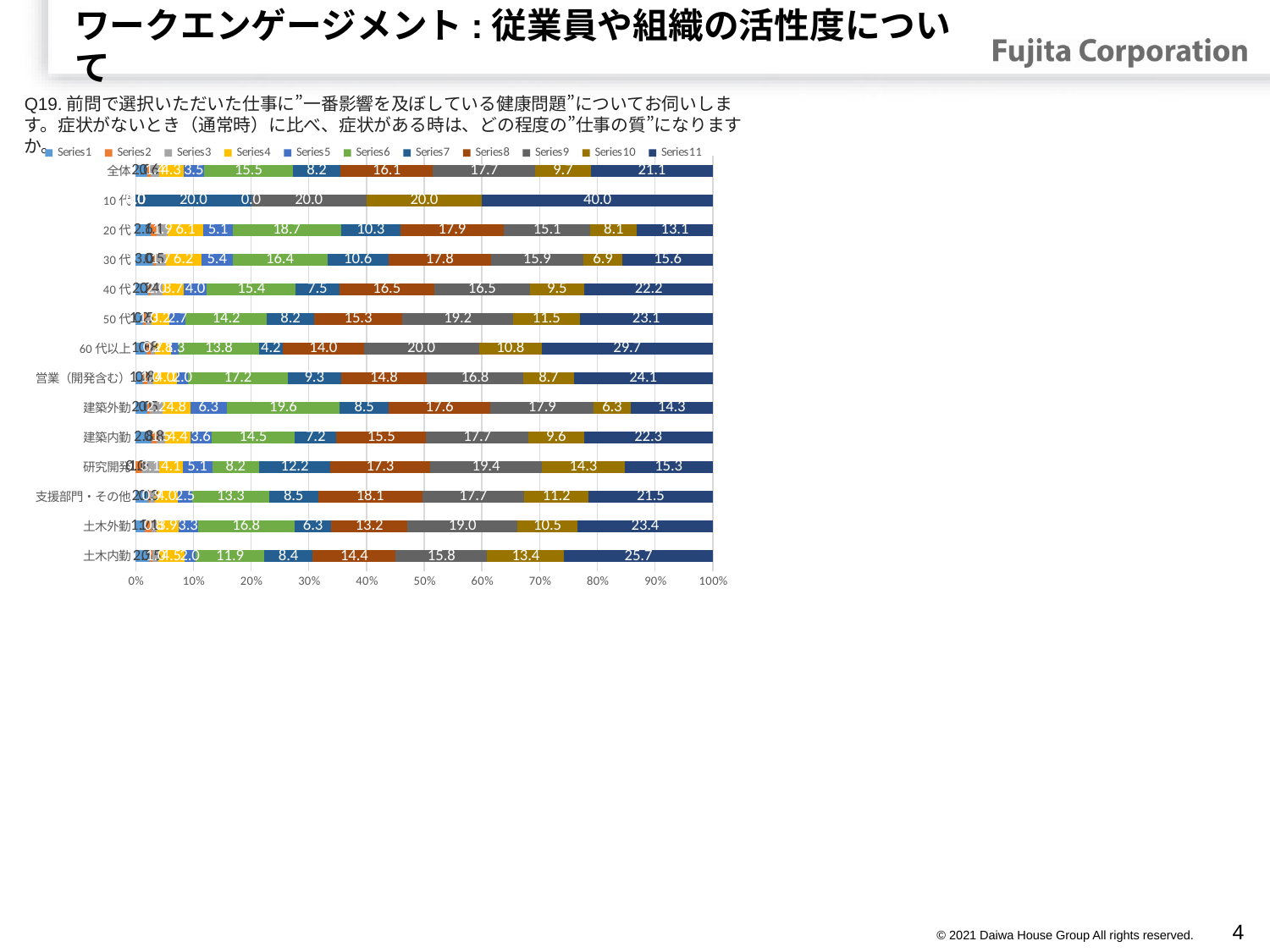

# ワークエンゲージメント:従業員や組織の活性度について
Q19.前問で選択いただいた仕事に”一番影響を及ぼしている健康問題”についてお伺いします。症状がないとき（通常時）に比べ、症状がある時は、どの程度の”仕事の質”になりますか。

### Chart

| Category |  |  |  |  |  |  |  |  |  |  |  |
|---|---|---|---|---|---|---|---|---|---|---|---|
| 土木内勤 | 2.4752475247524752 | 0.49504950495049505 | 0.9900990099009901 | 4.455445544554455 | 1.9801980198019802 | 11.881188118811881 | 8.415841584158416 | 14.356435643564355 | 15.841584158415841 | 13.366336633663368 | 25.742574257425744 |
| 土木外勤 | 1.6528925619834711 | 1.1019283746556474 | 0.8264462809917356 | 3.8567493112947657 | 3.3057851239669422 | 16.804407713498623 | 6.336088154269973 | 13.223140495867769 | 19.00826446280992 | 10.46831955922865 | 23.415977961432507 |
| 支援部門・その他 | 2.1248339973439574 | 0.2656042496679947 | 0.9296148738379815 | 3.9840637450199203 | 2.5232403718459495 | 13.280212483399733 | 8.49933598937583 | 18.06108897742364 | 17.66268260292165 | 11.155378486055776 | 21.51394422310757 |
| 研究開発 | 0.0 | 1.0204081632653061 | 3.061224489795918 | 4.081632653061225 | 5.1020408163265305 | 8.16326530612245 | 12.244897959183673 | 17.346938775510203 | 19.387755102040817 | 14.285714285714285 | 15.306122448979592 |
| 建築内勤 | 2.8241335044929397 | 0.7702182284980745 | 1.540436456996149 | 4.364569961489089 | 3.594351732991014 | 14.505776636713735 | 7.188703465982028 | 15.532734274711169 | 17.715019255455715 | 9.62772785622593 | 22.33632862644416 |
| 建築外勤 | 1.9933554817275747 | 0.4983388704318937 | 2.1594684385382057 | 4.817275747508306 | 6.312292358803987 | 19.601328903654487 | 8.471760797342192 | 17.60797342192691 | 17.940199335548172 | 6.312292358803987 | 14.285714285714285 |
| 営業（開発含む） | 1.214574898785425 | 0.8097165991902834 | 1.0121457489878543 | 4.048582995951417 | 2.0242914979757085 | 17.20647773279352 | 9.31174089068826 | 14.777327935222672 | 16.801619433198383 | 8.704453441295547 | 24.089068825910932 |
| 60代以上 | 1.8333333333333333 | 0.8333333333333334 | 0.6666666666666667 | 2.833333333333333 | 1.3333333333333335 | 13.833333333333334 | 4.166666666666666 | 14.000000000000002 | 20.0 | 10.833333333333334 | 29.666666666666668 |
| 50代 | 1.218369259606373 | 0.4686035613870665 | 1.0309278350515463 | 3.1865042174320526 | 2.7179006560449857 | 14.15182755388941 | 8.153701968134957 | 15.27647610121837 | 19.212746016869726 | 11.527647610121837 | 23.055295220243675 |
| 40代 | 2.2026431718061676 | 0.4405286343612335 | 1.9823788546255507 | 3.7444933920704844 | 3.9647577092511015 | 15.418502202643172 | 7.488986784140969 | 16.519823788546255 | 16.519823788546255 | 9.47136563876652 | 22.24669603524229 |
| 30代 | 3.0201342281879198 | 0.5033557046979865 | 1.6778523489932886 | 6.208053691275168 | 5.369127516778524 | 16.44295302013423 | 10.570469798657719 | 17.78523489932886 | 15.939597315436242 | 6.879194630872483 | 15.604026845637584 |
| 20代 | 2.626970227670753 | 1.0507880910683012 | 1.926444833625219 | 6.129597197898424 | 5.078809106830122 | 18.739054290718038 | 10.332749562171628 | 17.86339754816112 | 15.061295971978982 | 8.056042031523642 | 13.134851138353765 |
| 10代 | 0.0 | 0.0 | 0.0 | 0.0 | 0.0 | 0.0 | 20.0 | 0.0 | 20.0 | 20.0 | 40.0 |
| 全体 | 2.034618888551473 | 0.6377163680534468 | 1.366535074400243 | 4.251442453689645 | 3.5226237473428483 | 15.457030063771636 | 8.168843000303674 | 16.094746431825083 | 17.673853628909807 | 9.687215305192835 | 21.105375037959305 |
© 2021 Daiwa House Group All rights reserved.
4